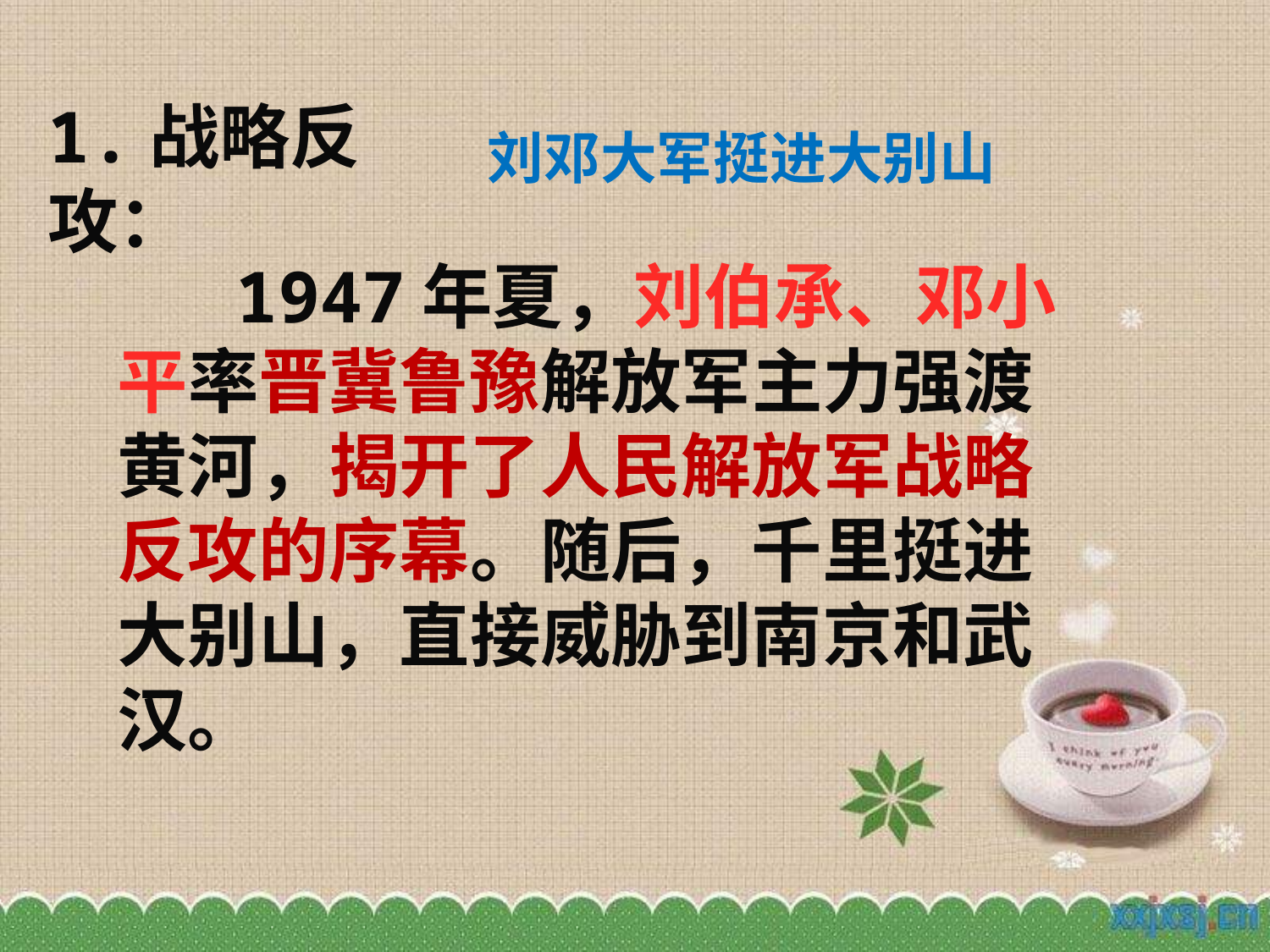

1.战略反攻：
刘邓大军挺进大别山
    1947年夏，刘伯承、邓小平率晋冀鲁豫解放军主力强渡黄河，揭开了人民解放军战略反攻的序幕。随后，千里挺进大别山，直接威胁到南京和武汉。